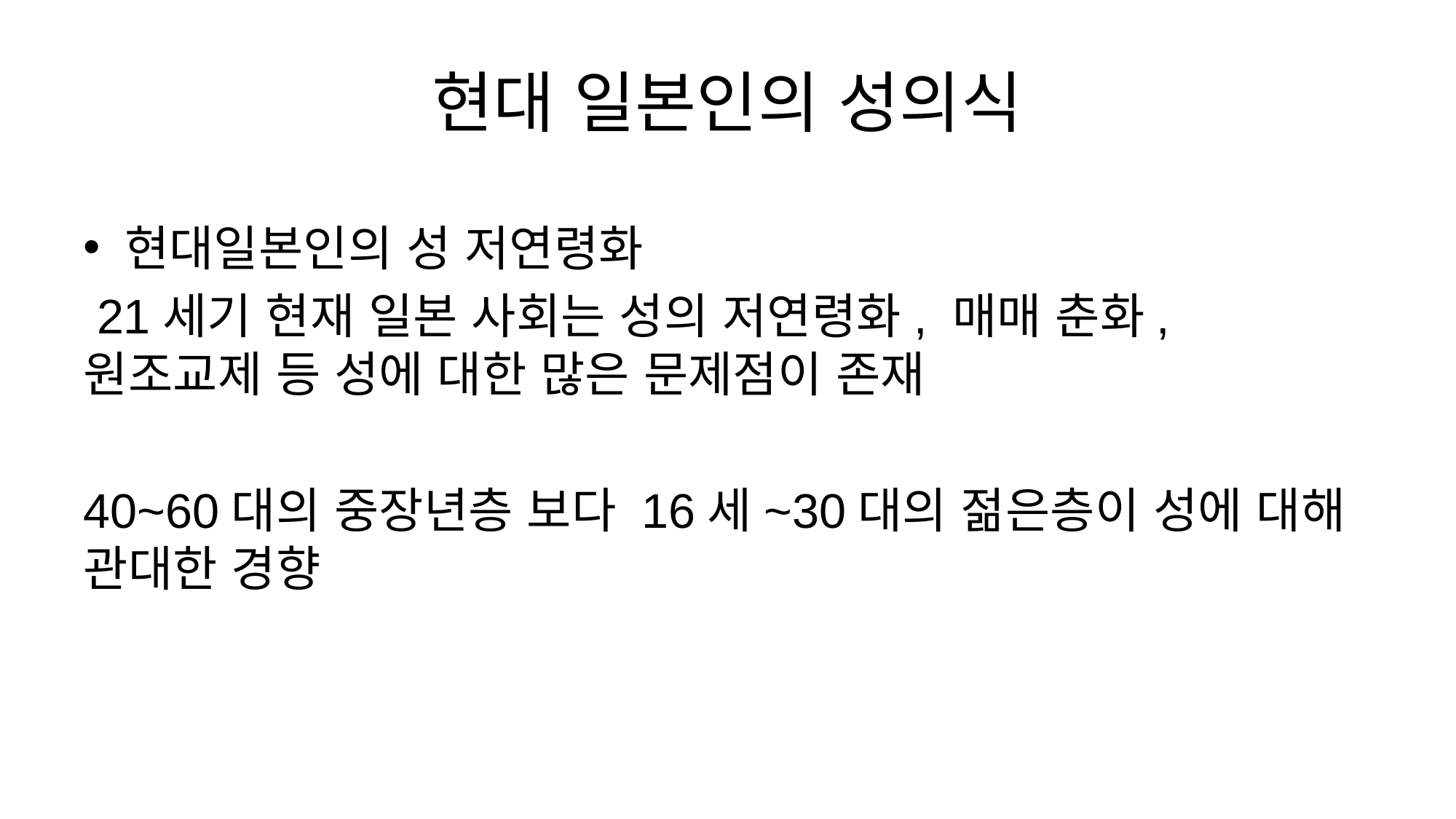

# 현대 일본인의 성의식
현대일본인의 성 저연령화
 21세기 현재 일본 사회는 성의 저연령화, 매매 춘화, 원조교제 등 성에 대한 많은 문제점이 존재

40~60대의 중장년층 보다 16세~30대의 젊은층이 성에 대해 관대한 경향